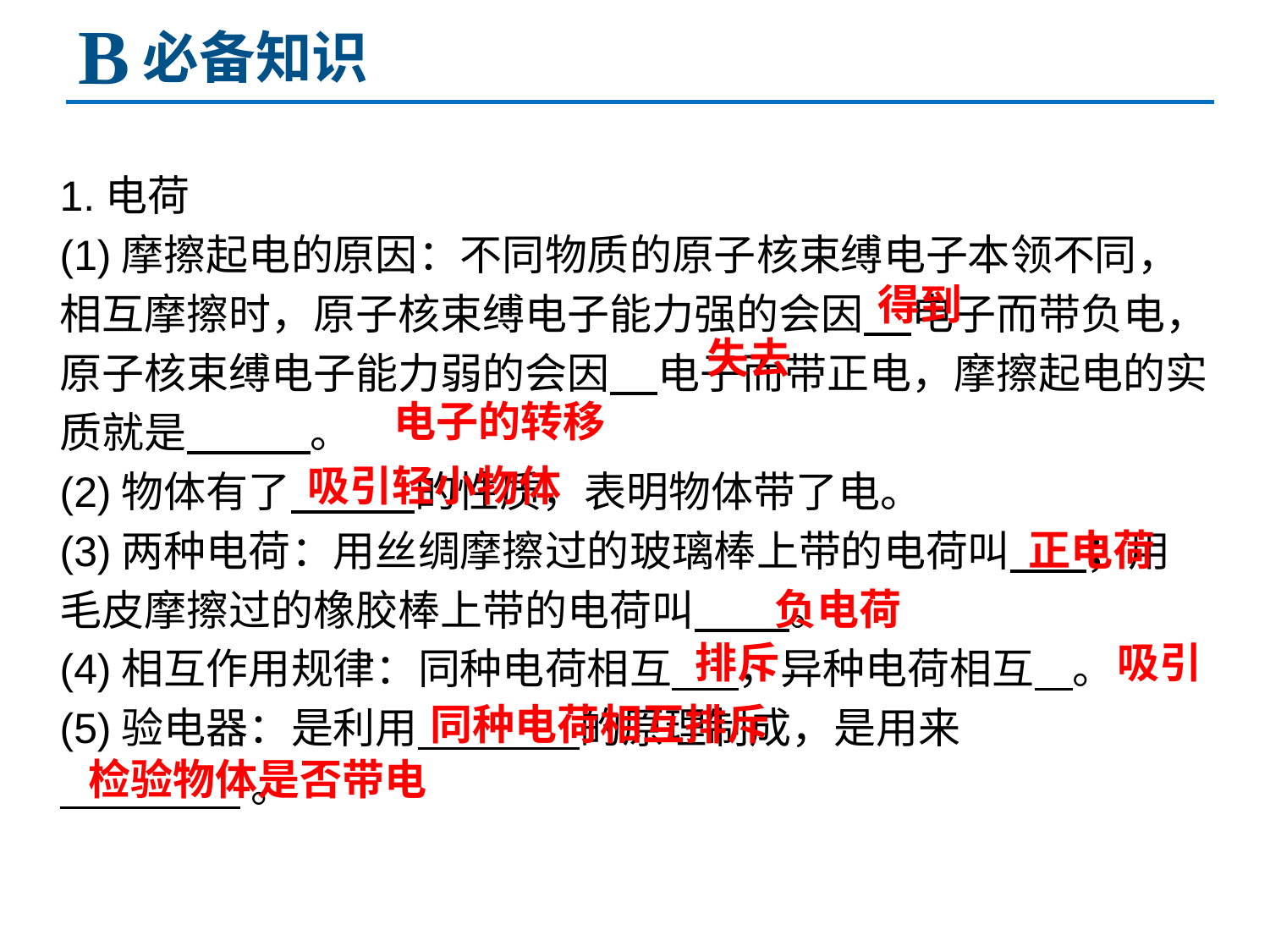

B
必备知识
1.电荷
(1)摩擦起电的原因：不同物质的原子核束缚电子本领不同，相互摩擦时，原子核束缚电子能力强的会因     电子而带负电，原子核束缚电子能力弱的会因     电子而带正电，摩擦起电的实质就是             。
(2)物体有了             的性质，表明物体带了电。
(3)两种电荷：用丝绸摩擦过的玻璃棒上带的电荷叫        ；用毛皮摩擦过的橡胶棒上带的电荷叫          。
(4)相互作用规律：同种电荷相互       ，异种电荷相互    。
(5)验电器：是利用                 的原理制成，是用来
                   。
得到
失去
电子的转移
吸引轻小物体
正电荷
负电荷
吸引
排斥
同种电荷相互排斥
检验物体是否带电